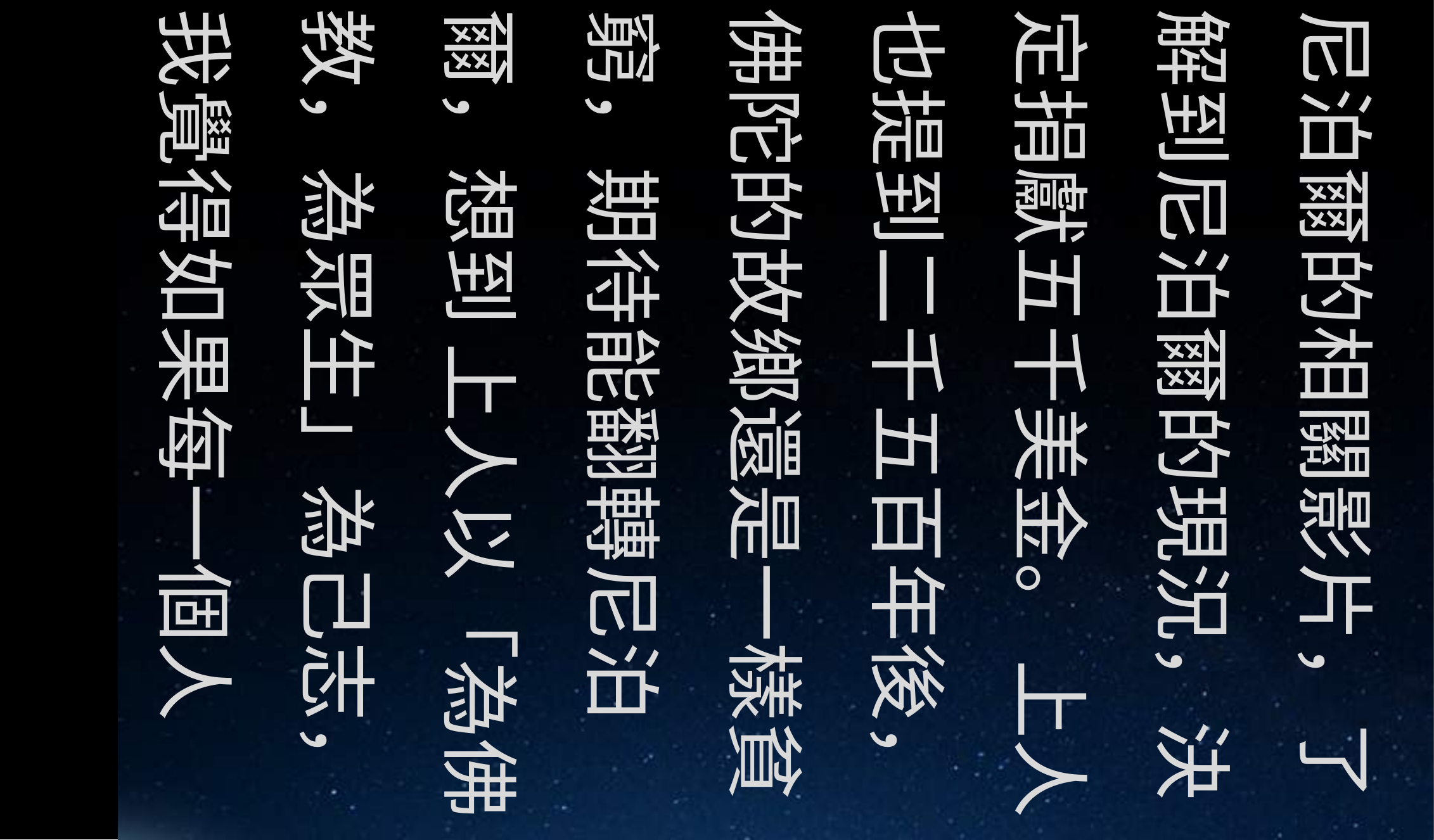

尼泊爾的相關影片，了解到尼泊爾的現況，決定捐獻五千美金。 上人也提到二千五百年後，佛陀的故鄉還是一樣貧窮，期待能翻轉尼泊爾，想到 上人以「為佛教，為眾生」為己志，我覺得如果每一個人